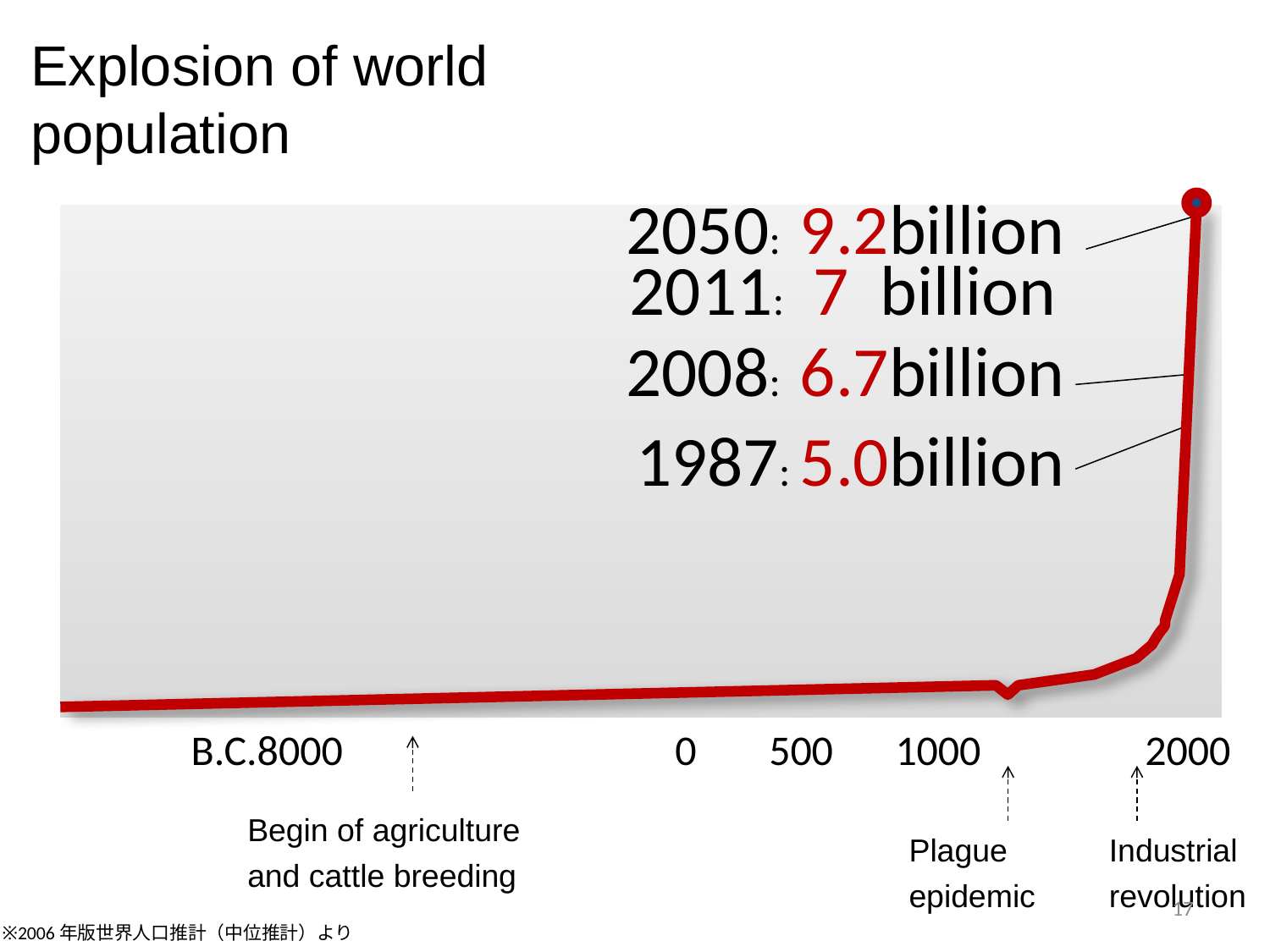

Explosion of world population

2050:  9.2billion
2008:  6.7billion
1987: 5.0billion
 2011:   7  billion
B.C.8000
0
500
1000
2000
Begin of agriculture
and cattle breeding
Plague
epidemic
Industrial
revolution
17
※2006年版世界人口推計（中位推計）より